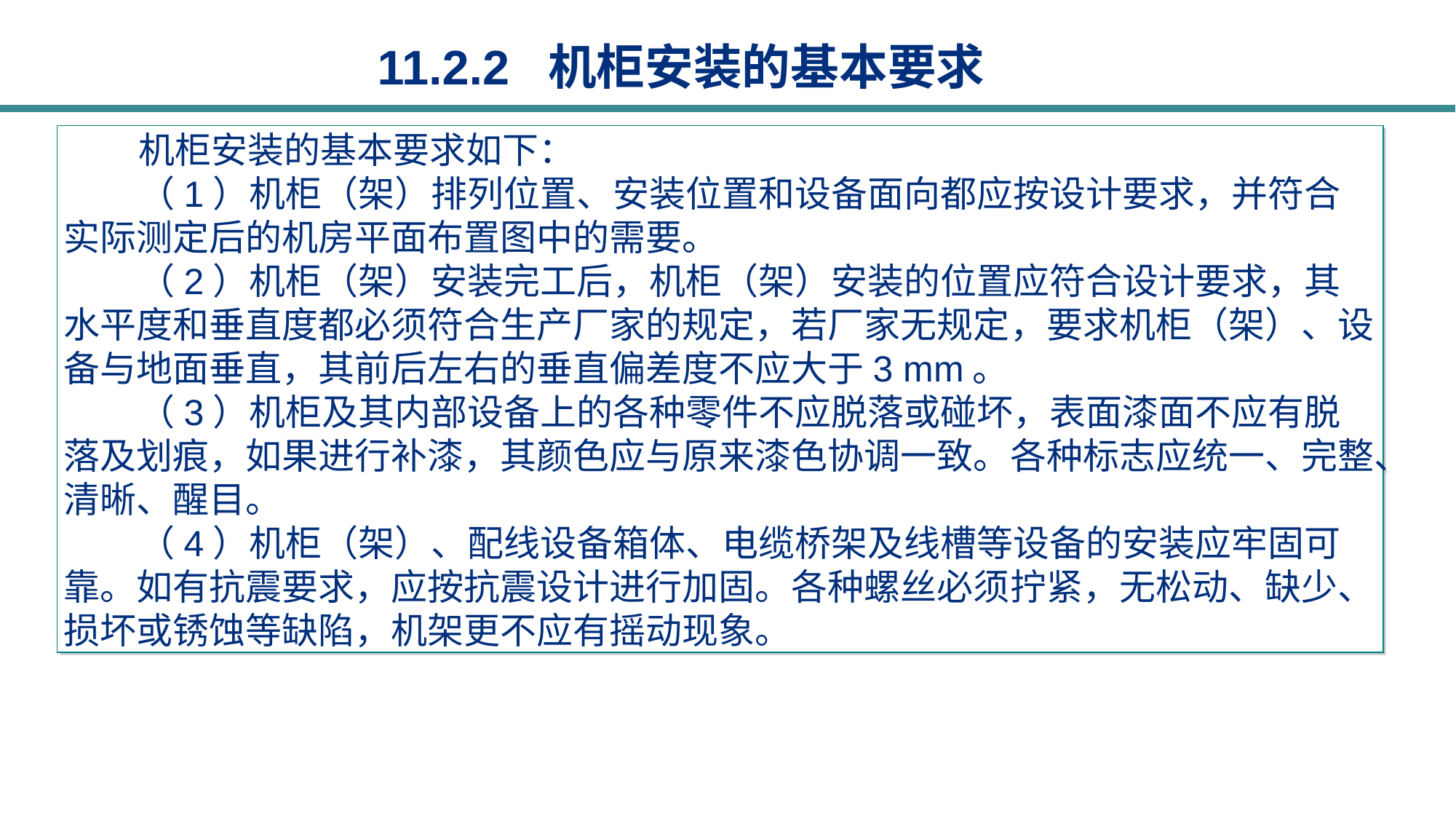

11.2.2  机柜安装的基本要求
机柜安装的基本要求如下：
（1）机柜（架）排列位置、安装位置和设备面向都应按设计要求，并符合实际测定后的机房平面布置图中的需要。
（2）机柜（架）安装完工后，机柜（架）安装的位置应符合设计要求，其水平度和垂直度都必须符合生产厂家的规定，若厂家无规定，要求机柜（架）、设备与地面垂直，其前后左右的垂直偏差度不应大于3 mm。
（3）机柜及其内部设备上的各种零件不应脱落或碰坏，表面漆面不应有脱落及划痕，如果进行补漆，其颜色应与原来漆色协调一致。各种标志应统一、完整、清晰、醒目。
（4）机柜（架）、配线设备箱体、电缆桥架及线槽等设备的安装应牢固可靠。如有抗震要求，应按抗震设计进行加固。各种螺丝必须拧紧，无松动、缺少、损坏或锈蚀等缺陷，机架更不应有摇动现象。